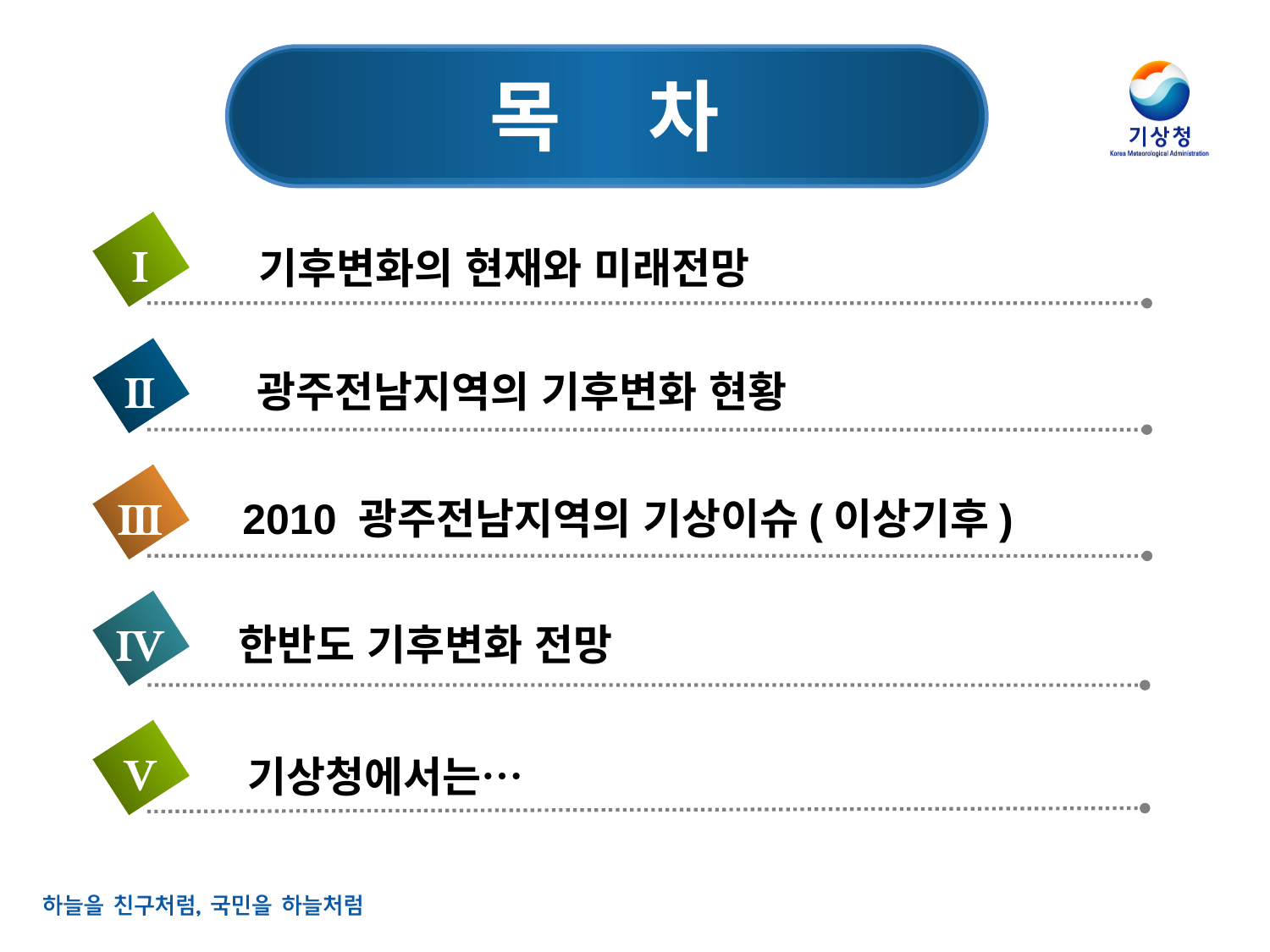

목    차

Ⅰ
기후변화의 현재와 미래전망

Ⅱ
광주전남지역의 기후변화 현황

Ⅲ
2010 광주전남지역의 기상이슈(이상기후)

Ⅳ
한반도 기후변화 전망

Ⅴ
기상청에서는…